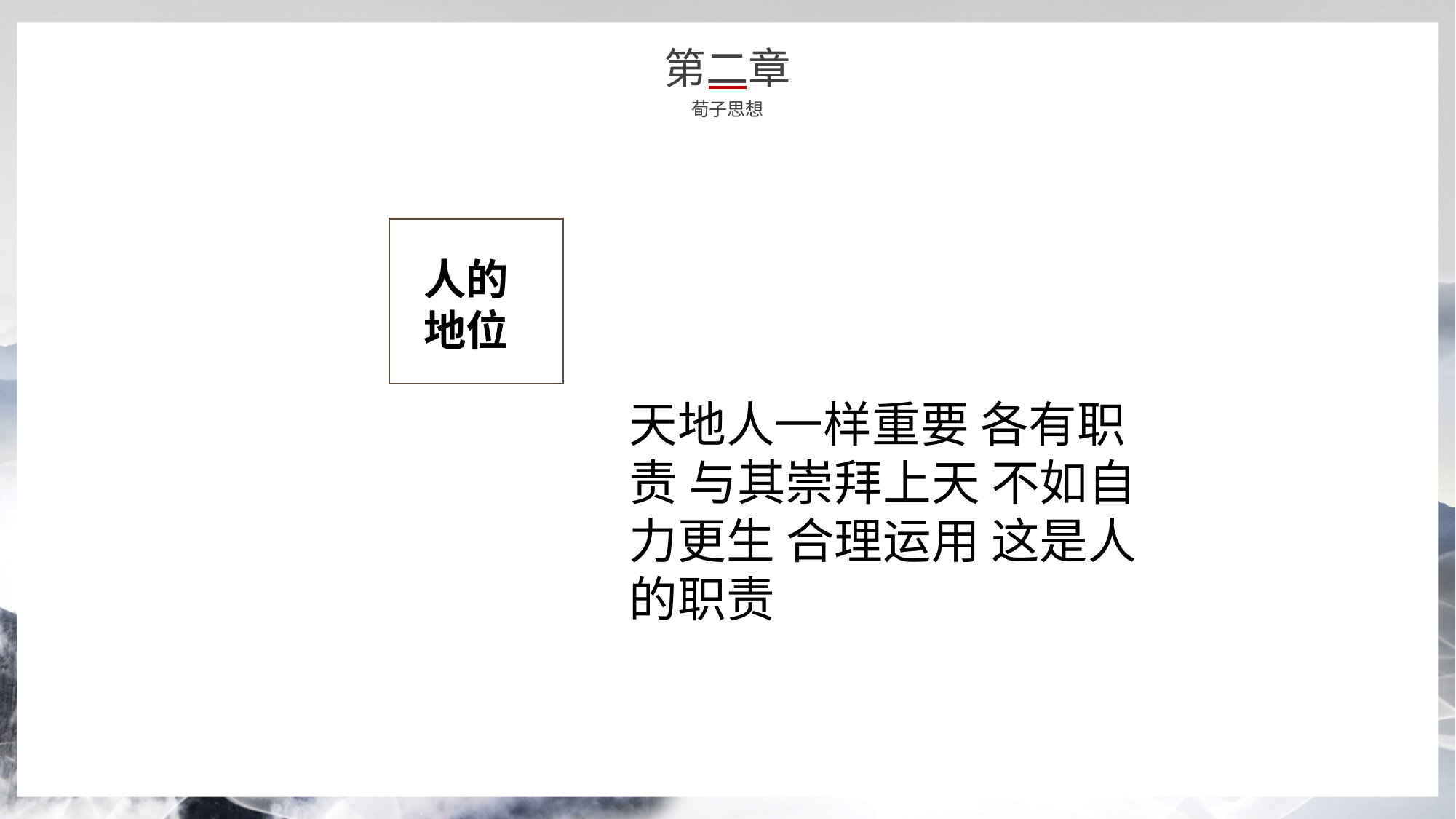

第二章
荀子思想

人的地位
天地人一样重要 各有职责 与其崇拜上天 不如自力更生 合理运用 这是人的职责